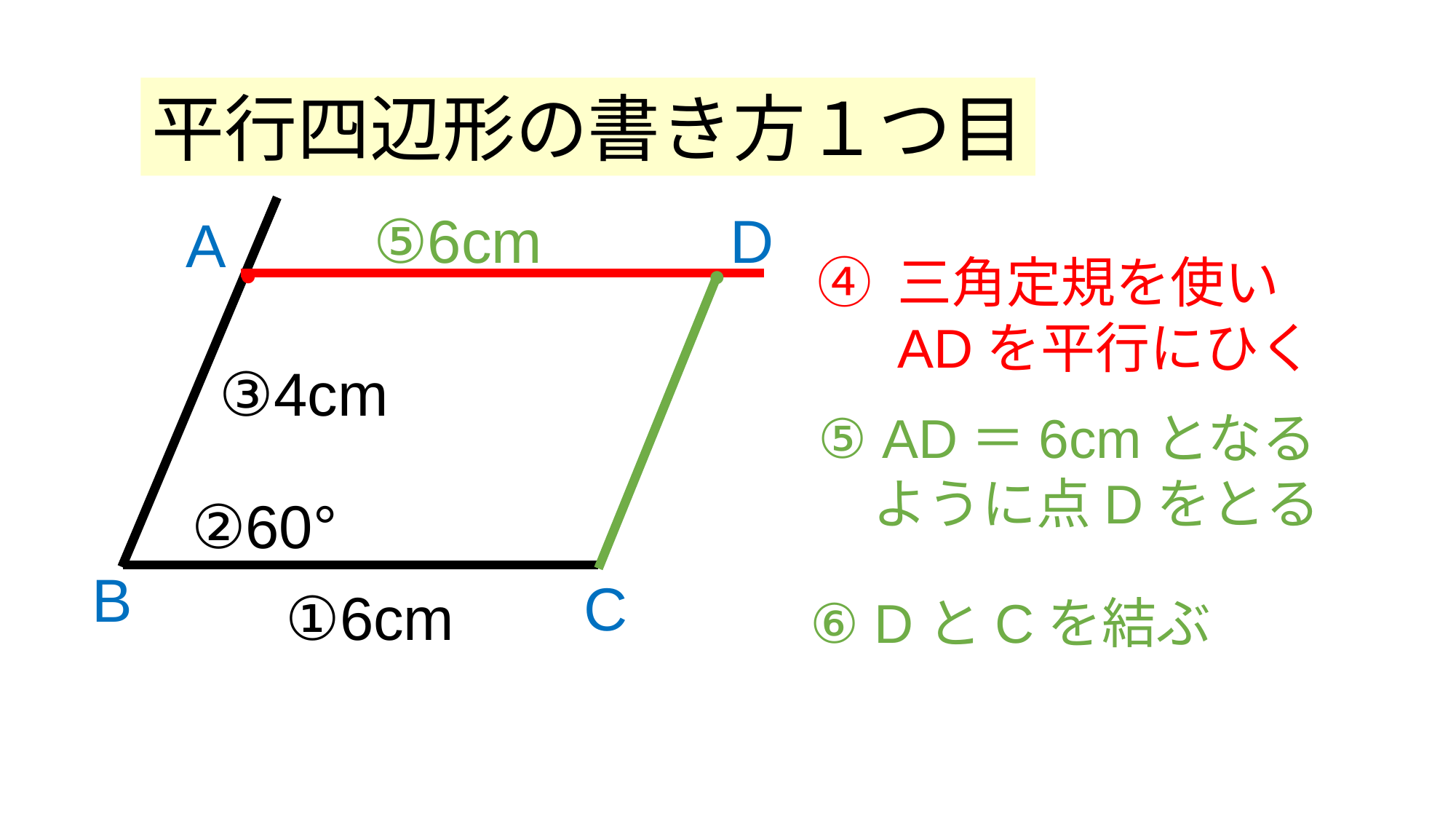

平行四辺形の書き方１つ目
⑤6cm
D
A
④ 三角定規を使い
　 ADを平行にひく
●
●
③4cm
⑤ AD＝6cmとなる
　ように点Dをとる
②60°
B
C
①6cm
⑥ DとCを結ぶ